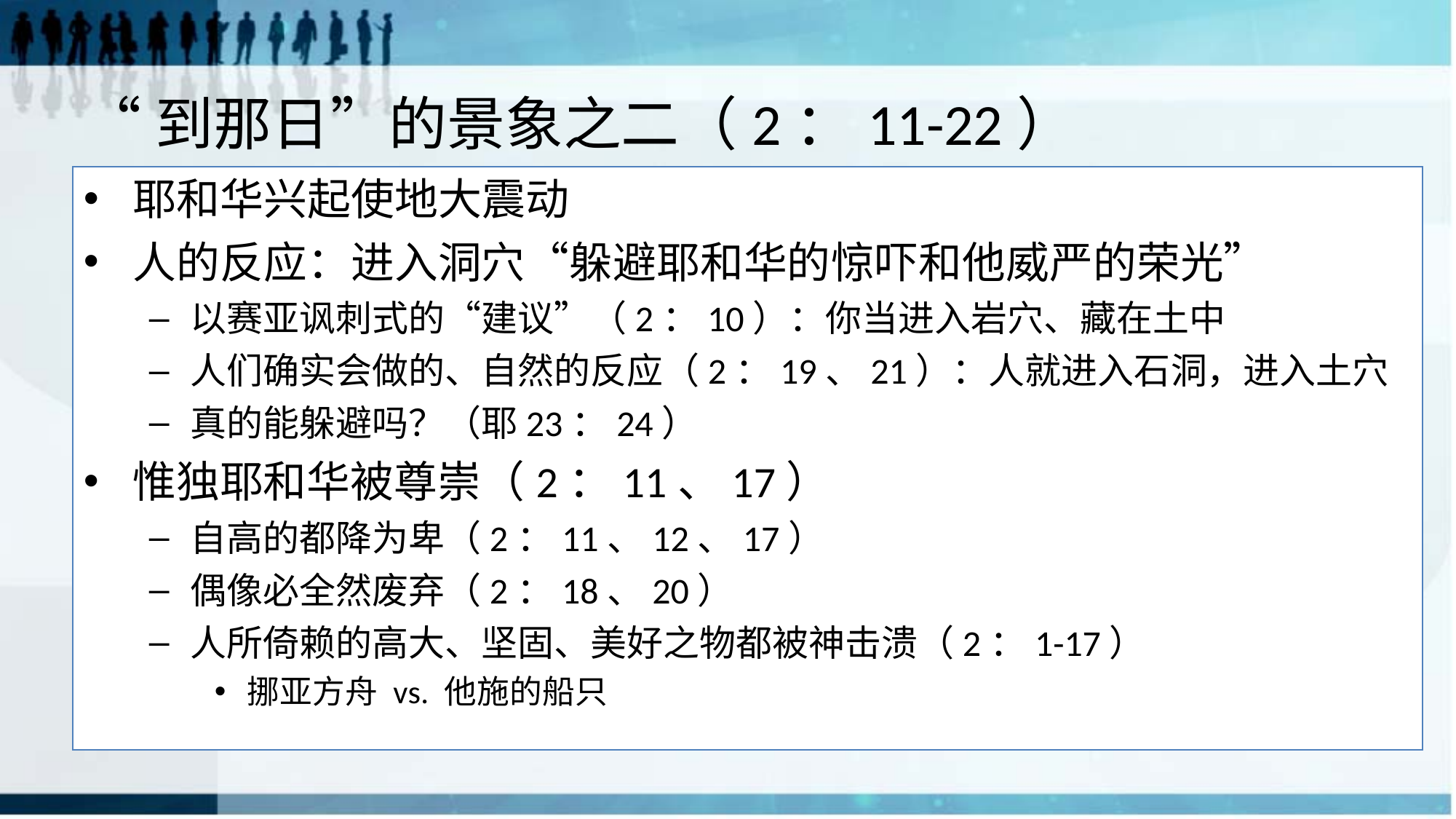

# “到那日”的景象之二（2：11-22）
耶和华兴起使地大震动
人的反应：进入洞穴“躲避耶和华的惊吓和他威严的荣光”
以赛亚讽刺式的“建议”（2：10）：你当进入岩穴、藏在土中
人们确实会做的、自然的反应（2：19、21）：人就进入石洞，进入土穴
真的能躲避吗？（耶23：24）
惟独耶和华被尊崇（2：11、17）
自高的都降为卑（2：11、12、17）
偶像必全然废弃（2：18、20）
人所倚赖的高大、坚固、美好之物都被神击溃（2：1-17）
挪亚方舟 vs. 他施的船只